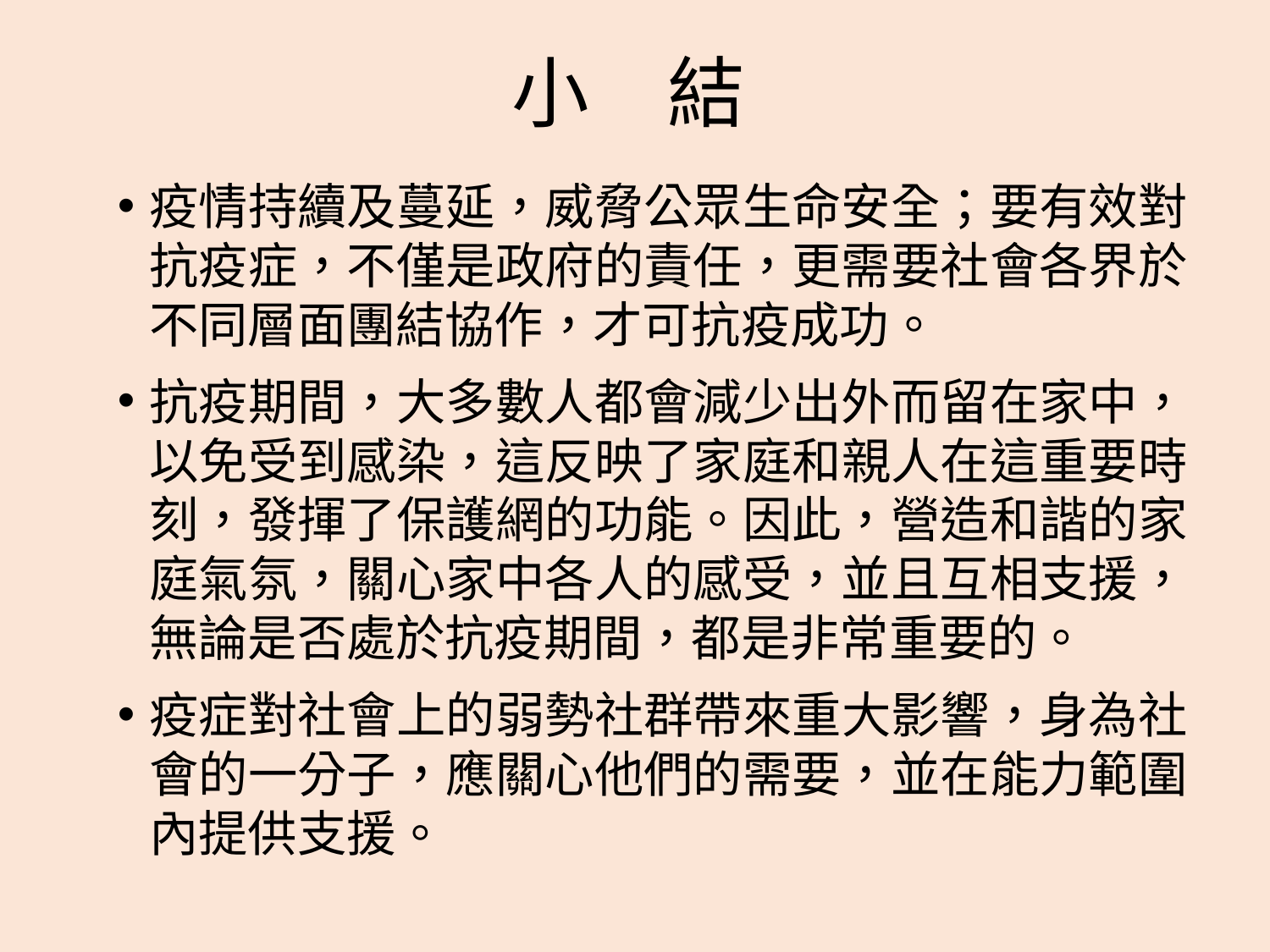

# 小　結
疫情持續及蔓延，威脅公眾生命安全；要有效對抗疫症，不僅是政府的責任，更需要社會各界於不同層面團結協作，才可抗疫成功。
抗疫期間，大多數人都會減少出外而留在家中，以免受到感染，這反映了家庭和親人在這重要時刻，發揮了保護網的功能。因此，營造和諧的家庭氣氛，關心家中各人的感受，並且互相支援，無論是否處於抗疫期間，都是非常重要的。
疫症對社會上的弱勢社群帶來重大影響，身為社會的一分子，應關心他們的需要，並在能力範圍內提供支援。